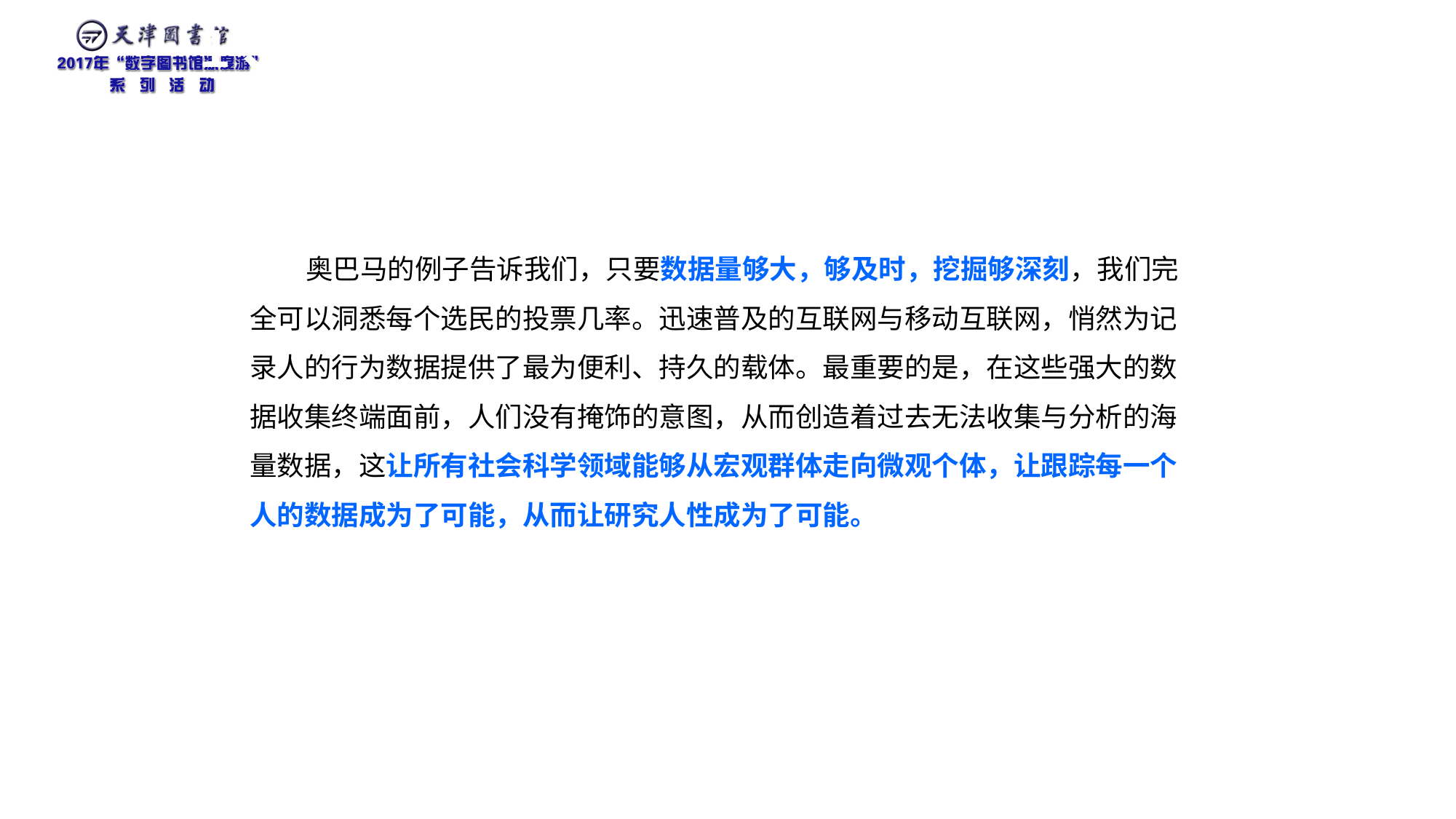

1、政治生活
        奥巴马的例子告诉我们，只要数据量够大，够及时，挖掘够深刻，我们完全可以洞悉每个选民的投票几率。迅速普及的互联网与移动互联网，悄然为记录人的行为数据提供了最为便利、持久的载体。最重要的是，在这些强大的数据收集终端面前，人们没有掩饰的意图，从而创造着过去无法收集与分析的海量数据，这让所有社会科学领域能够从宏观群体走向微观个体，让跟踪每一个人的数据成为了可能，从而让研究人性成为了可能。